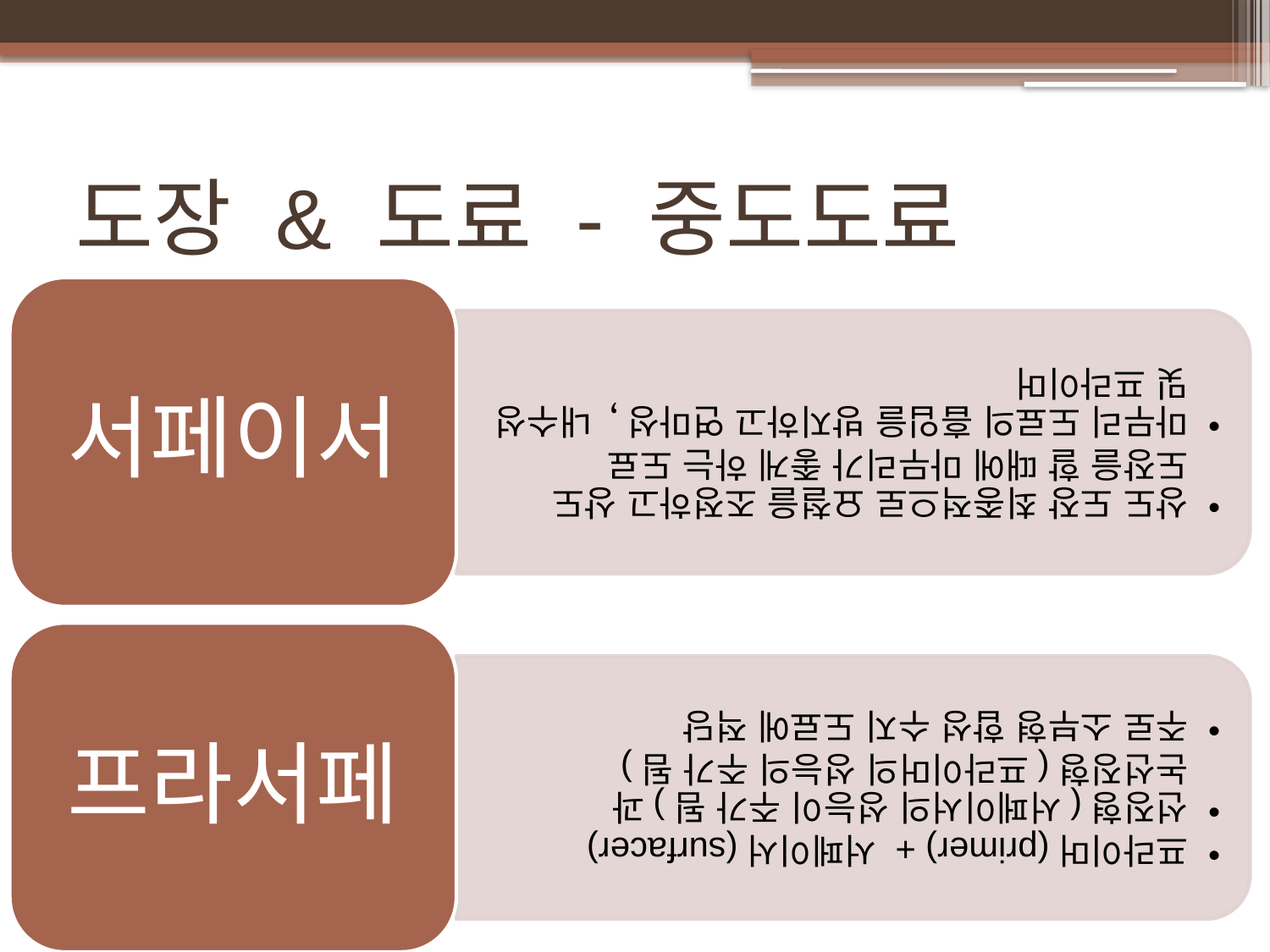

# 도장 & 도료 - 중도도료
상도 도장 최종적으로 요철을 조정하고 상도 도장을 할 때에 마무리가 좋게 하는 도료
마무리 도료의 흡입을 방지하고 연마성, 내수성 및 프라이머
서페이서
프라이머(primer) + 서페이서(surfacer)
선징형(서페이서의 성능이 주가 됨)과     논선징형(프라이머의 성능의 주가 됨)
주로 소부형 합성 수지 도료에 적당
프라서페